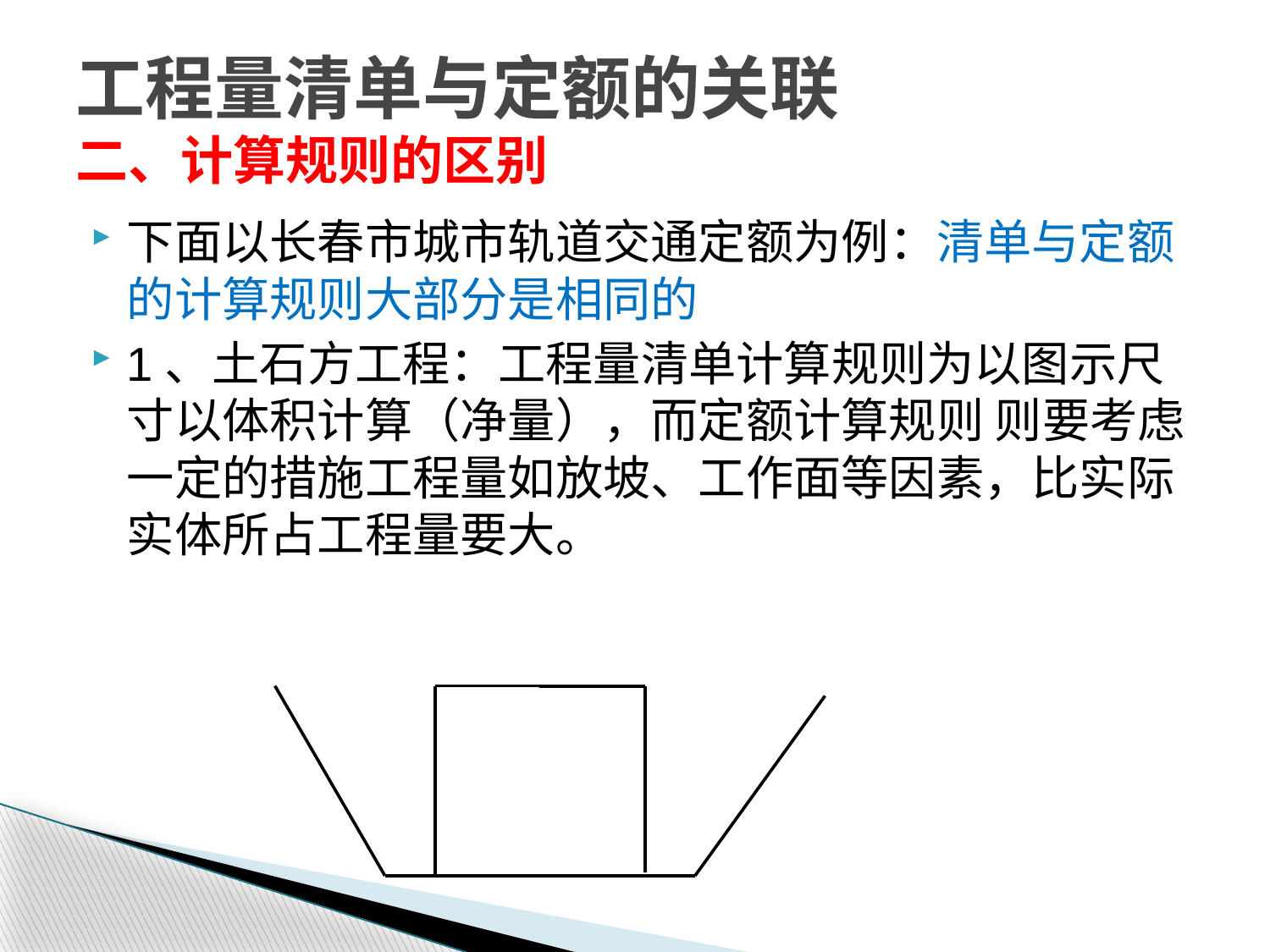

# 工程量清单与定额的关联 二、计算规则的区别
下面以长春市城市轨道交通定额为例：清单与定额的计算规则大部分是相同的
1、土石方工程：工程量清单计算规则为以图示尺寸以体积计算（净量），而定额计算规则 则要考虑一定的措施工程量如放坡、工作面等因素，比实际实体所占工程量要大。